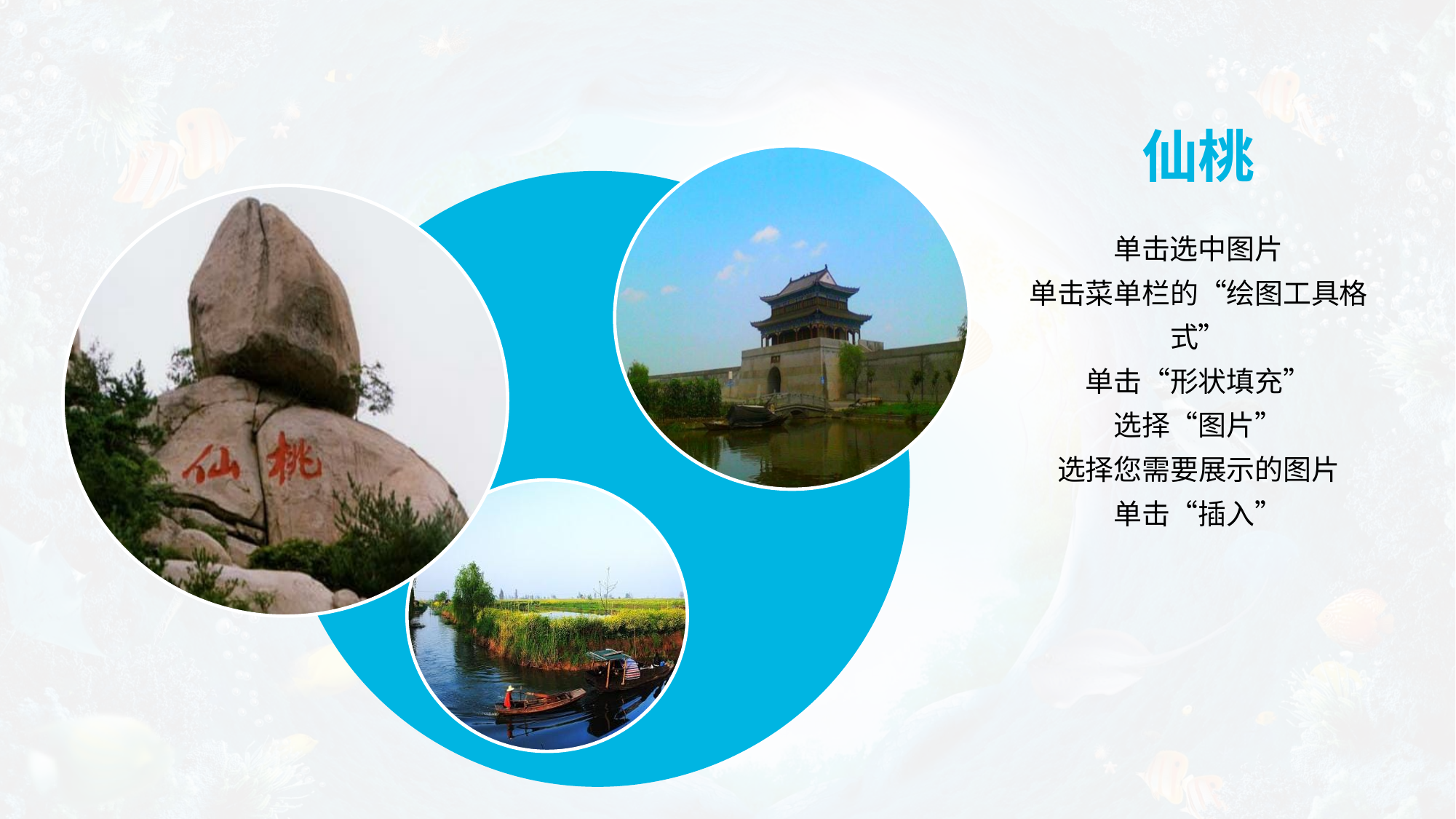

仙桃

单击选中图片
单击菜单栏的“绘图工具格式”
单击“形状填充”
选择“图片”
选择您需要展示的图片
单击“插入”